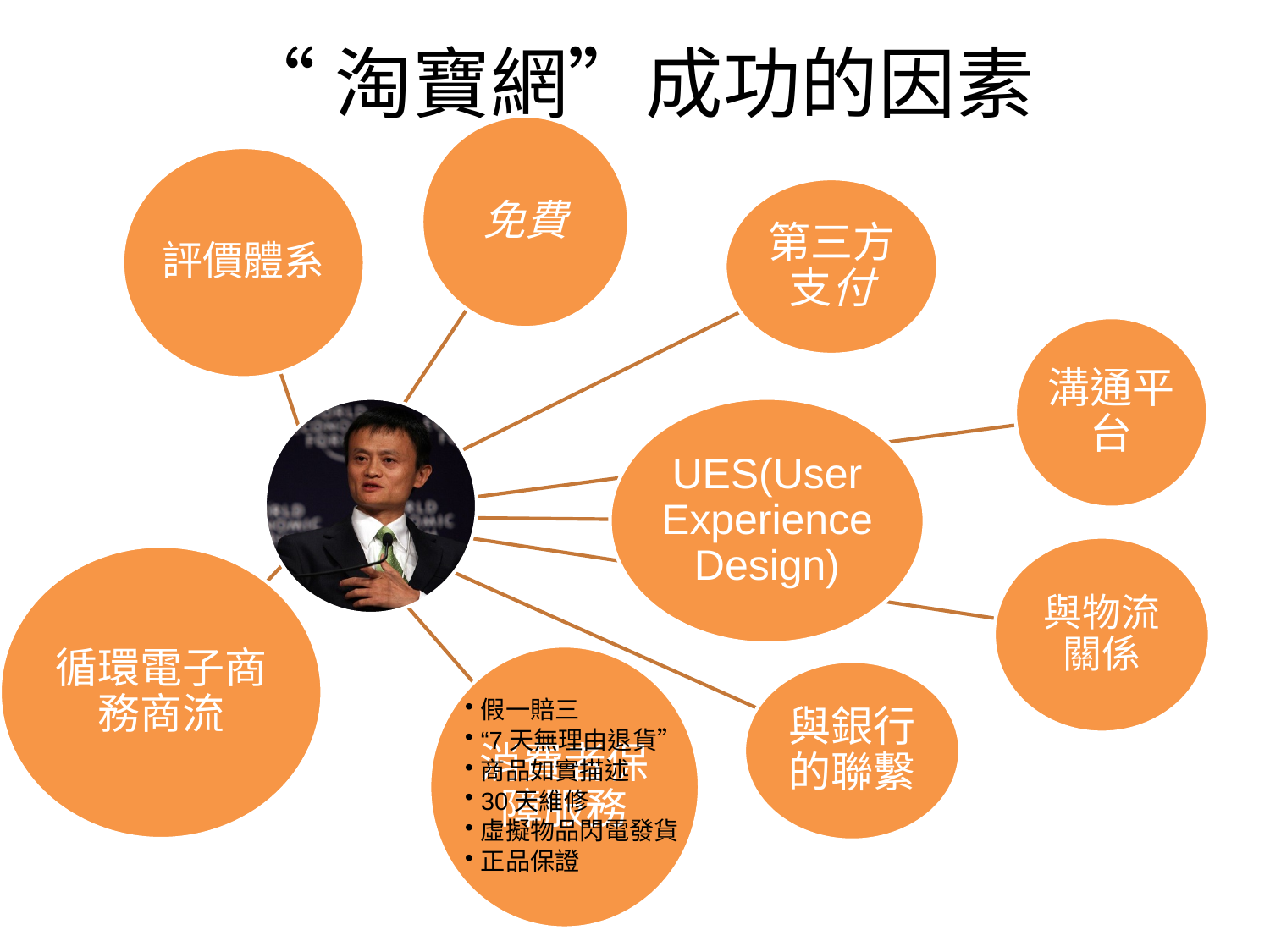

# “淘寶網”成功的因素
免費
第三方支付
評價體系
溝通平台
UES(User Experience Design)
與物流關係
與銀行的聯繫
循環電子商務商流
消費者保障服務
假一賠三
“7天無理由退貨”
商品如實描述
30天維修
虛擬物品閃電發貨
正品保證